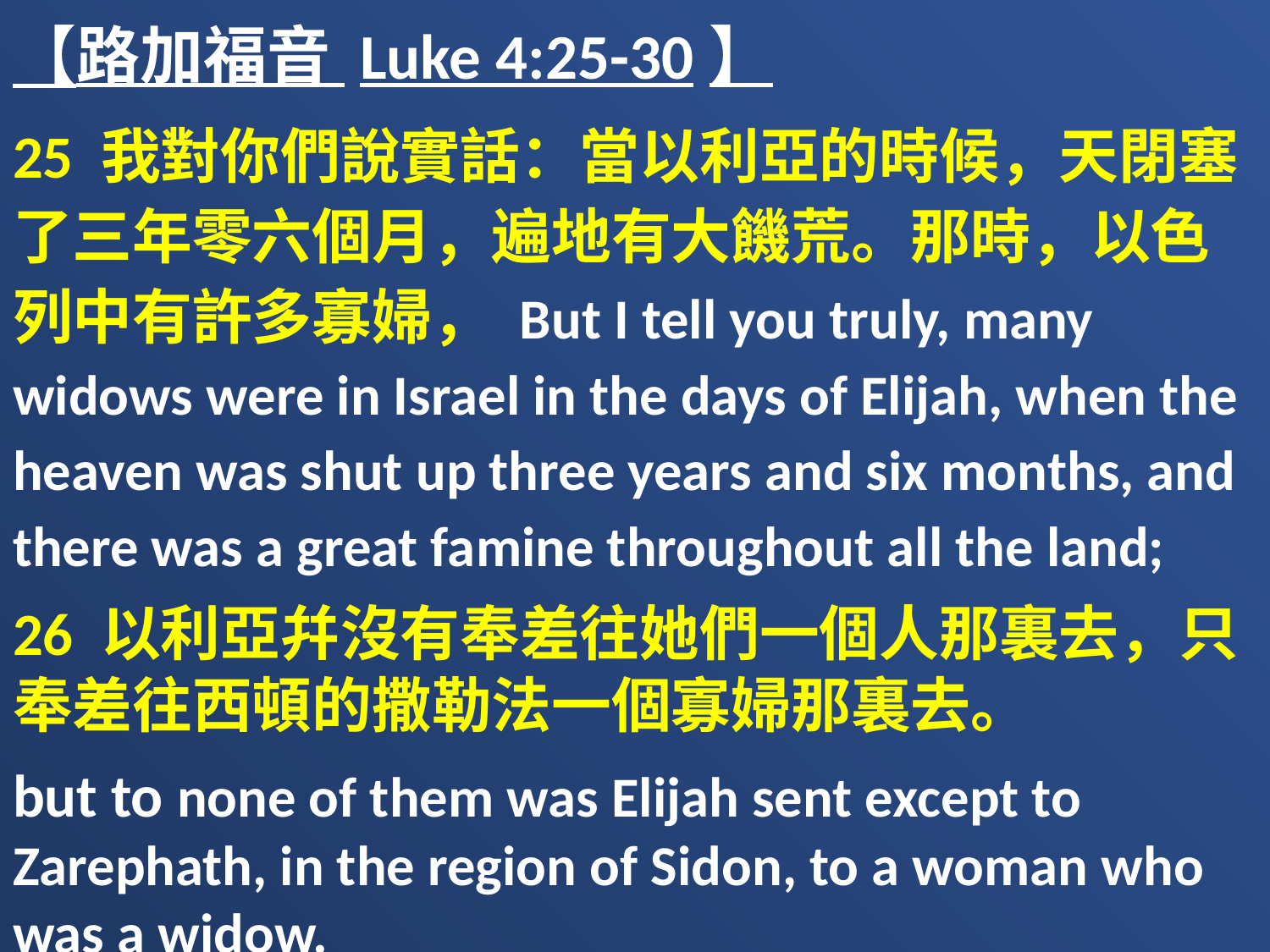

【路加福音 Luke 4:25-30】
25 我對你們說實話：當以利亞的時候，天閉塞了三年零六個月，遍地有大饑荒。那時，以色列中有許多寡婦， But I tell you truly, many widows were in Israel in the days of Elijah, when the heaven was shut up three years and six months, and there was a great famine throughout all the land;
26 以利亞幷沒有奉差往她們一個人那裏去，只奉差往西頓的撒勒法一個寡婦那裏去。
but to none of them was Elijah sent except to Zarephath, in the region of Sidon, to a woman who was a widow.